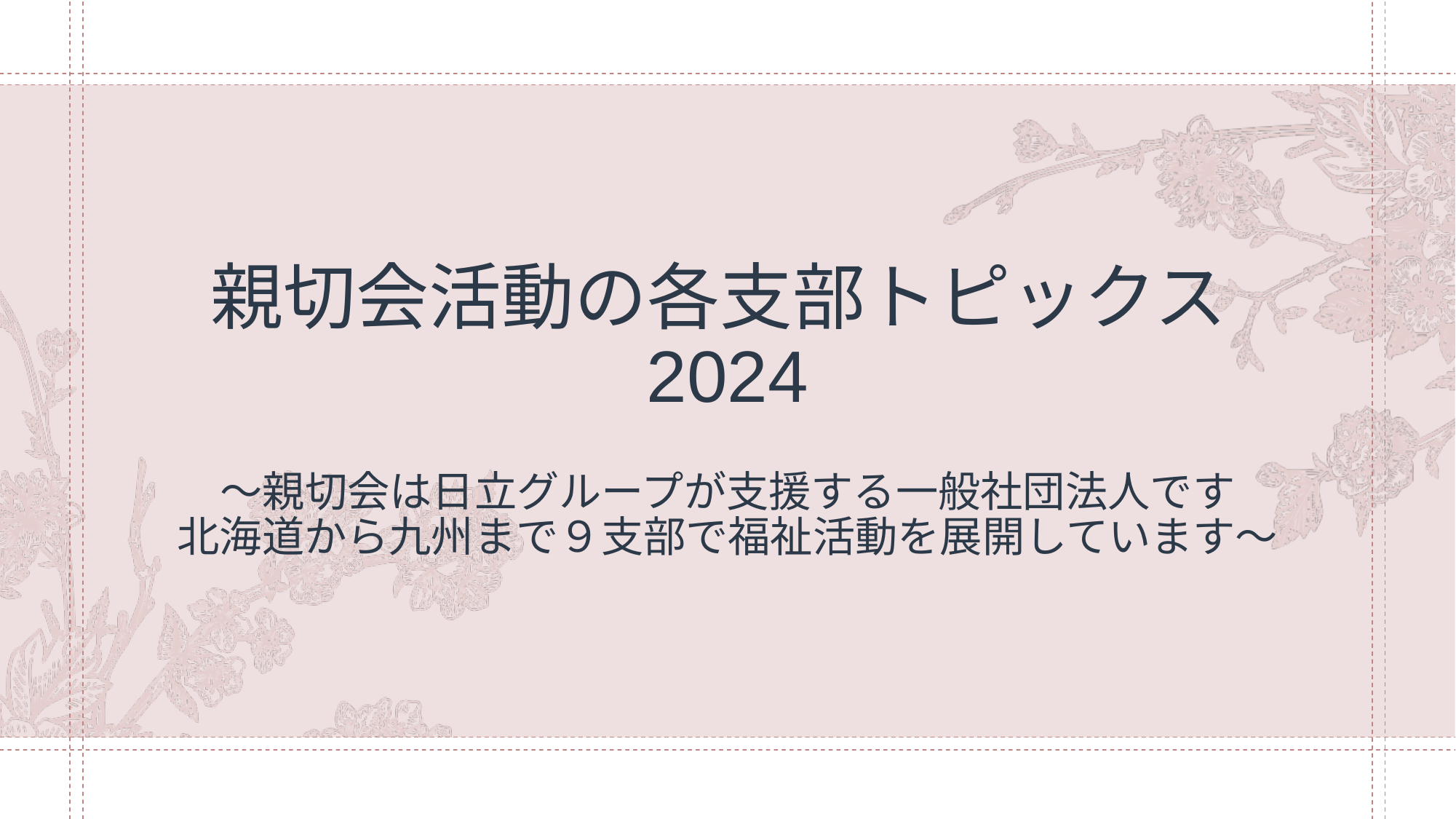

# 親切会活動の各支部トピックス2024 ～親切会は日立グループが支援する一般社団法人です 北海道から九州まで９支部で福祉活動を展開しています～